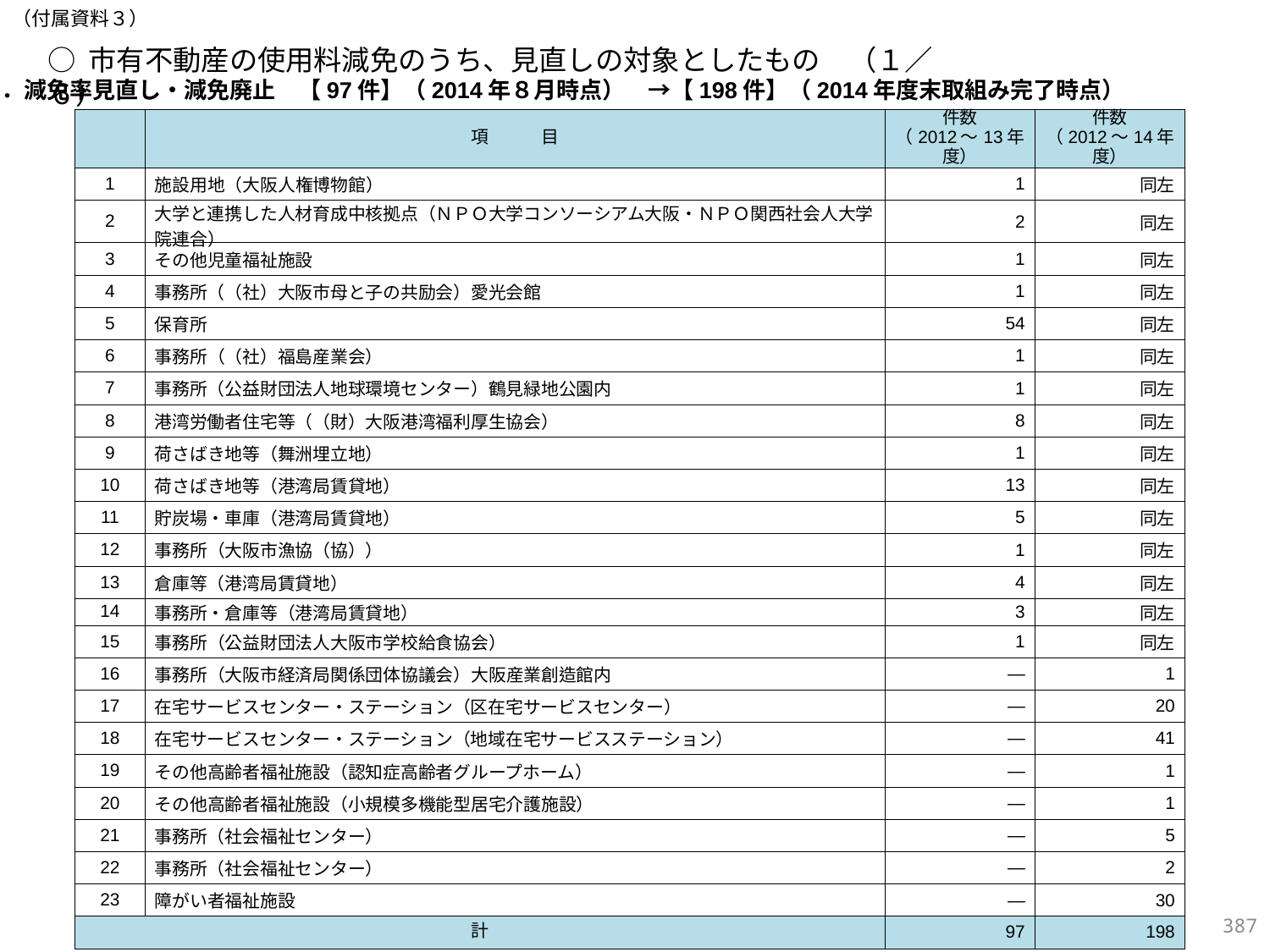

（付属資料３）
○ 市有不動産の使用料減免のうち、見直しの対象としたもの　（１／６）
Ａ．減免率見直し・減免廃止　【97件】（2014年８月時点）　→【198件】（2014年度末取組み完了時点）
|  | 項　　　目 | 件数 （2012～13年度） | 件数 （2012～14年度） |
| --- | --- | --- | --- |
| 1 | 施設用地（大阪人権博物館） | 1 | 同左 |
| 2 | 大学と連携した人材育成中核拠点（ＮＰＯ大学コンソーシアム大阪・ＮＰＯ関西社会人大学院連合） | 2 | 同左 |
| 3 | その他児童福祉施設 | 1 | 同左 |
| 4 | 事務所（（社）大阪市母と子の共励会）愛光会館 | 1 | 同左 |
| 5 | 保育所 | 54 | 同左 |
| 6 | 事務所（（社）福島産業会） | 1 | 同左 |
| 7 | 事務所（公益財団法人地球環境センター）鶴見緑地公園内 | 1 | 同左 |
| 8 | 港湾労働者住宅等（（財）大阪港湾福利厚生協会） | 8 | 同左 |
| 9 | 荷さばき地等（舞洲埋立地） | 1 | 同左 |
| 10 | 荷さばき地等（港湾局賃貸地） | 13 | 同左 |
| 11 | 貯炭場・車庫（港湾局賃貸地） | 5 | 同左 |
| 12 | 事務所（大阪市漁協（協）） | 1 | 同左 |
| 13 | 倉庫等（港湾局賃貸地） | 4 | 同左 |
| 14 | 事務所・倉庫等（港湾局賃貸地） | 3 | 同左 |
| 15 | 事務所（公益財団法人大阪市学校給食協会） | 1 | 同左 |
| 16 | 事務所（大阪市経済局関係団体協議会）大阪産業創造館内 | ― | 1 |
| 17 | 在宅サービスセンター・ステーション（区在宅サービスセンター） | ― | 20 |
| 18 | 在宅サービスセンター・ステーション（地域在宅サービスステーション） | ― | 41 |
| 19 | その他高齢者福祉施設（認知症高齢者グループホーム） | ― | 1 |
| 20 | その他高齢者福祉施設（小規模多機能型居宅介護施設） | ― | 1 |
| 21 | 事務所（社会福祉センター） | ― | 5 |
| 22 | 事務所（社会福祉センター） | ― | 2 |
| 23 | 障がい者福祉施設 | ― | 30 |
| 計 |  | 97 | 198 |
387